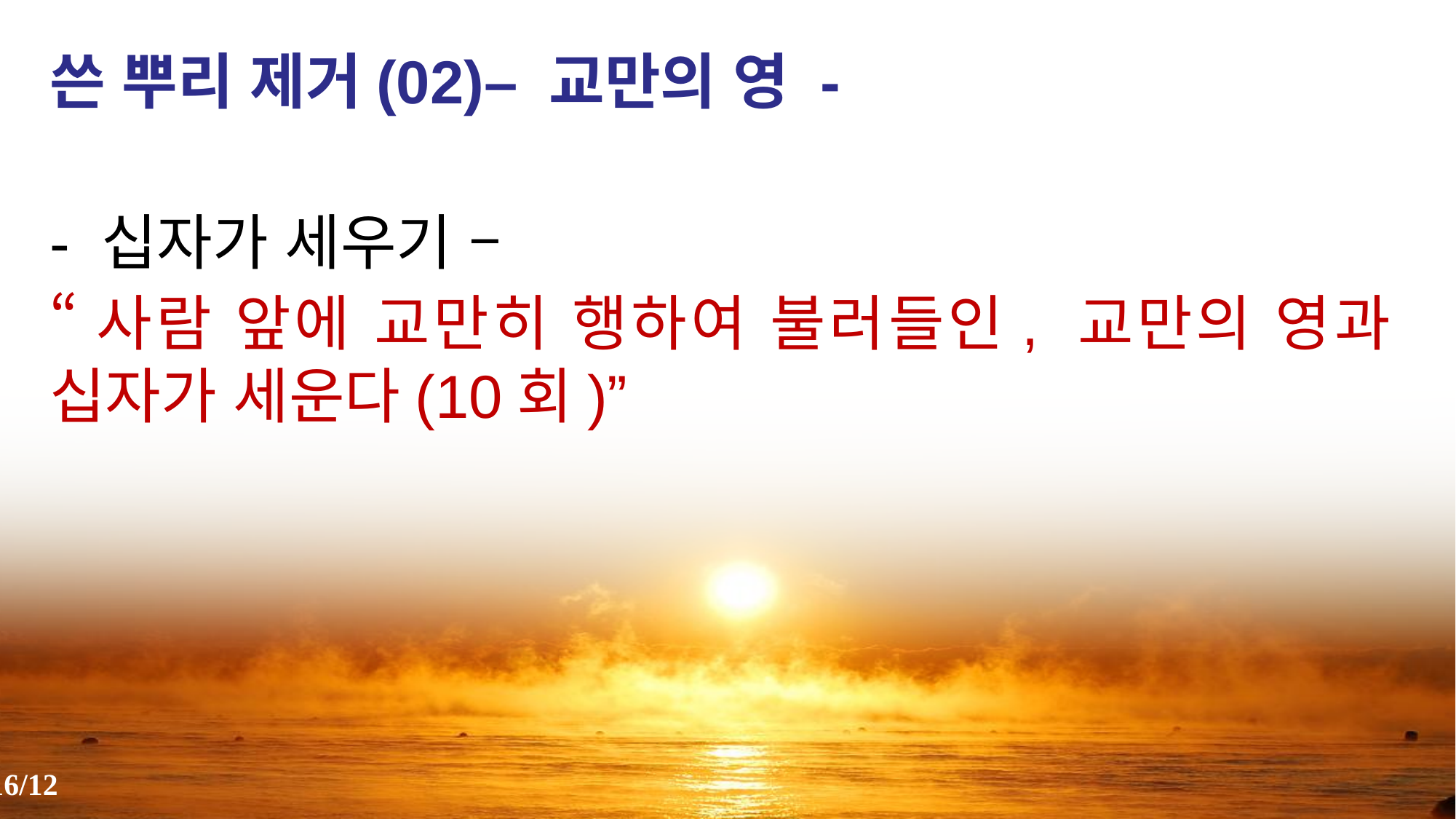

쓴 뿌리 제거(02)– 교만의 영 -

- 십자가 세우기 –
“사람 앞에 교만히 행하여 불러들인, 교만의 영과 십자가 세운다(10회)”